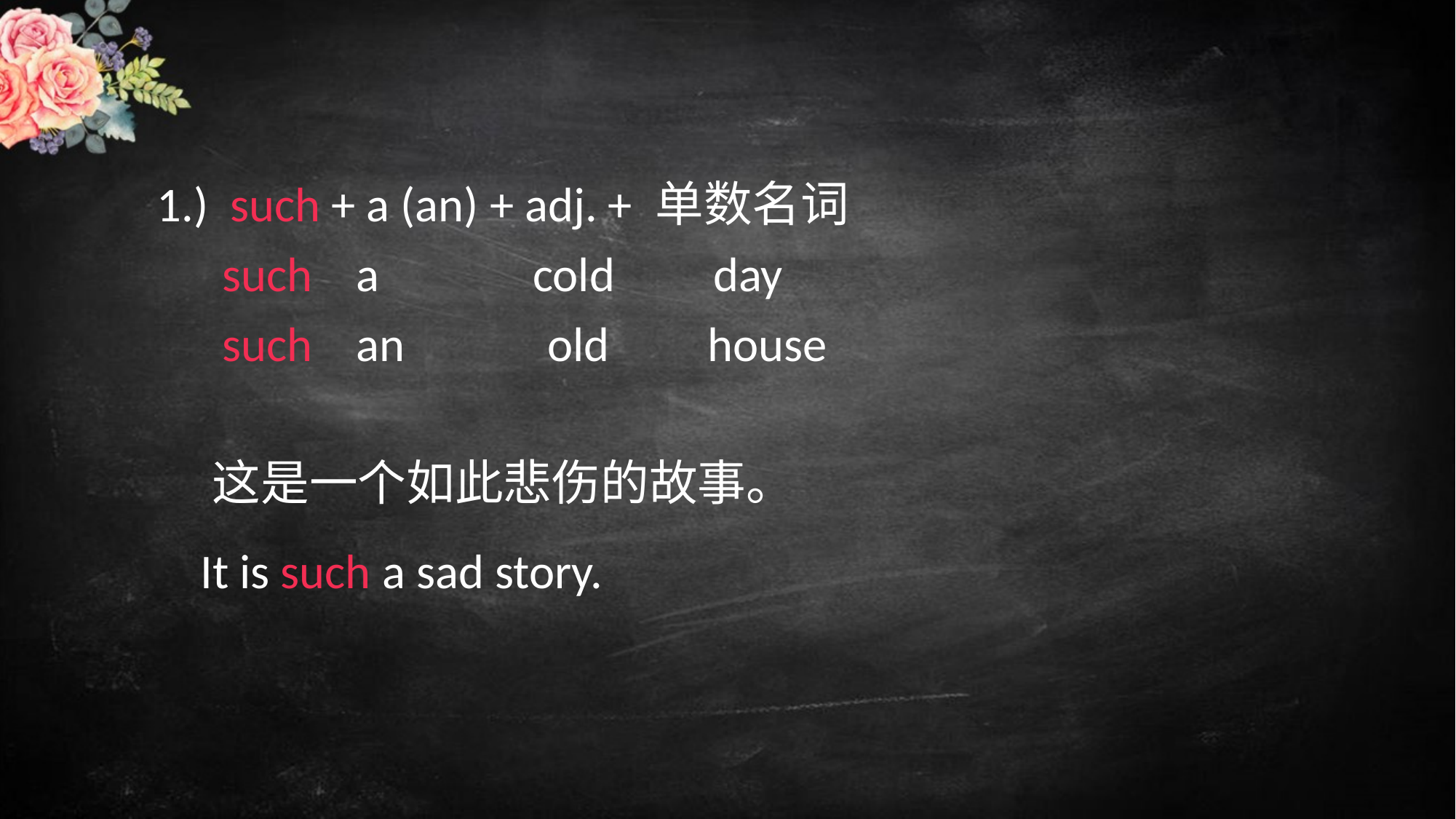

1.)  such + a (an) + adj. + 单数名词
       such    a              cold         day
       such    an             old         house
     这是一个如此悲伤的故事。
     It is such a sad story.